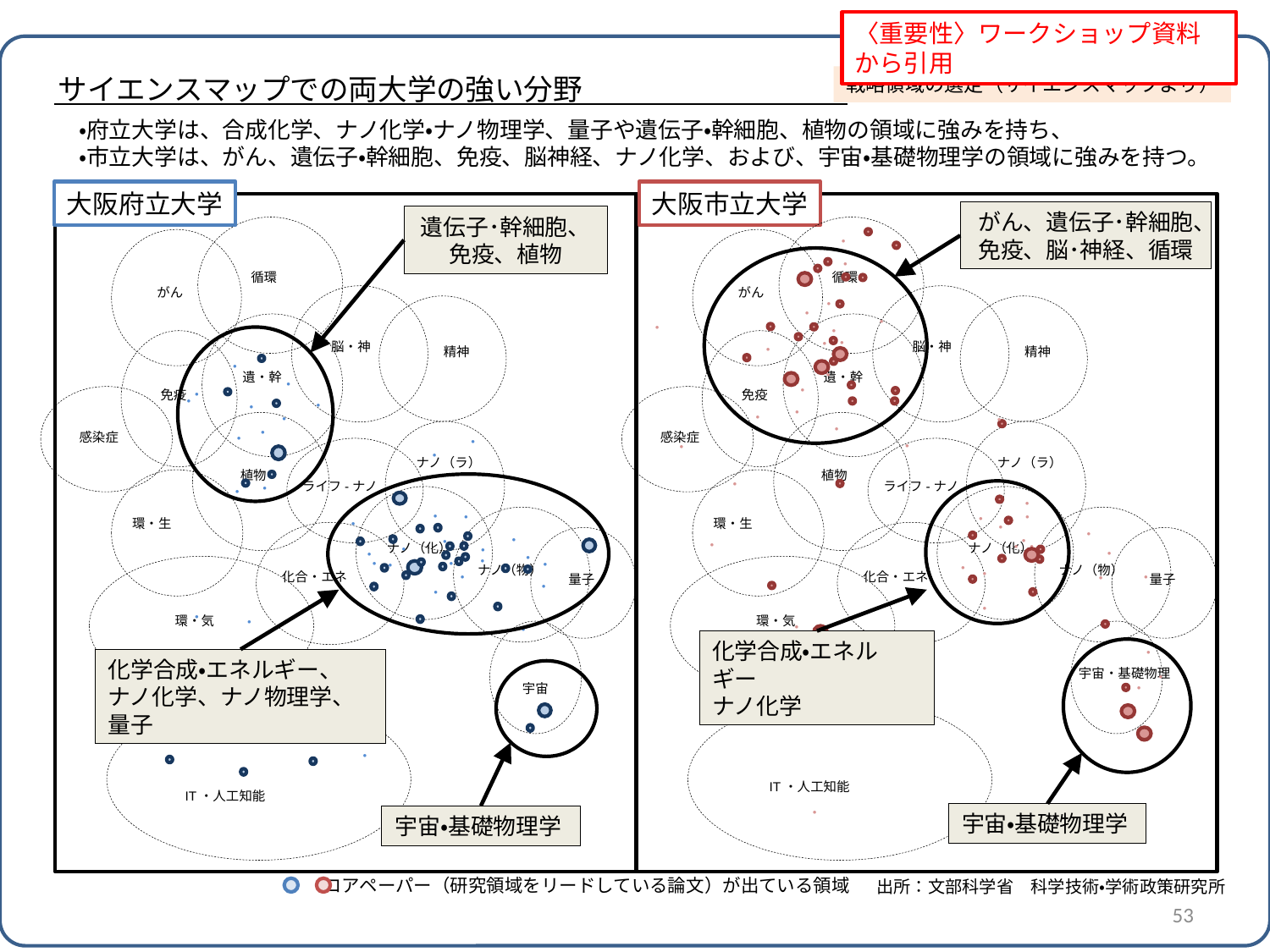

〈重要性〉ワークショップ資料から引用

サイエンスマップでの両大学の強い分野
戦略領域の選定（サイエンスマップより）
・府立大学は、合成化学、ナノ化学・ナノ物理学、量子や遺伝子・幹細胞、植物の領域に強みを持ち、
・市立大学は、がん、遺伝子・幹細胞、免疫、脳神経、ナノ化学、および、宇宙・基礎物理学の領域に強みを持つ。
●
大阪市立大学
B
がん、遺伝子･幹細胞、免疫、脳･神経、循環

●

●

循環

がん

●

●
●

●
●

●
脳・神
●

精神

●

遺・幹
●

●
免疫

●
●
●

●

感染症
●
●

ナノ（ラ）
植物

ライフ-ナノ
●

●

●

●
環・生
●

●

●

ナノ（化）
●
●
●
●

ナノ（物）

●
化合・エネ
●
量子
●
●

●
環・気
●

化学合成・エネルギー
ナノ化学
●
宇宙・基礎物理
●
●

IT・人工知能
●
大阪府立大学

循環
がん

脳・神
精神
遺・幹
免疫

感染症

ナノ（ラ）
植物

ライフ-ナノ

環・生

ナノ（化）
ナノ（物）

化合・エネ
量子
環・気

IT・人工知能

●
●
●

●
●
●

●
●
●
●
●

●

●

●
●
●

●
●

●

●

●
●
●

●
●

●
●

●

●
●

●

●
●

●
化学合成・エネルギー、
ナノ化学、ナノ物理学、量子
●
●

●

遺伝子･幹細胞、
免疫、植物

宇宙
宇宙・基礎物理学
宇宙・基礎物理学
コアペーパー（研究領域をリードしている論文）が出ている領域
出所：文部科学省　科学技術・学術政策研究所

53